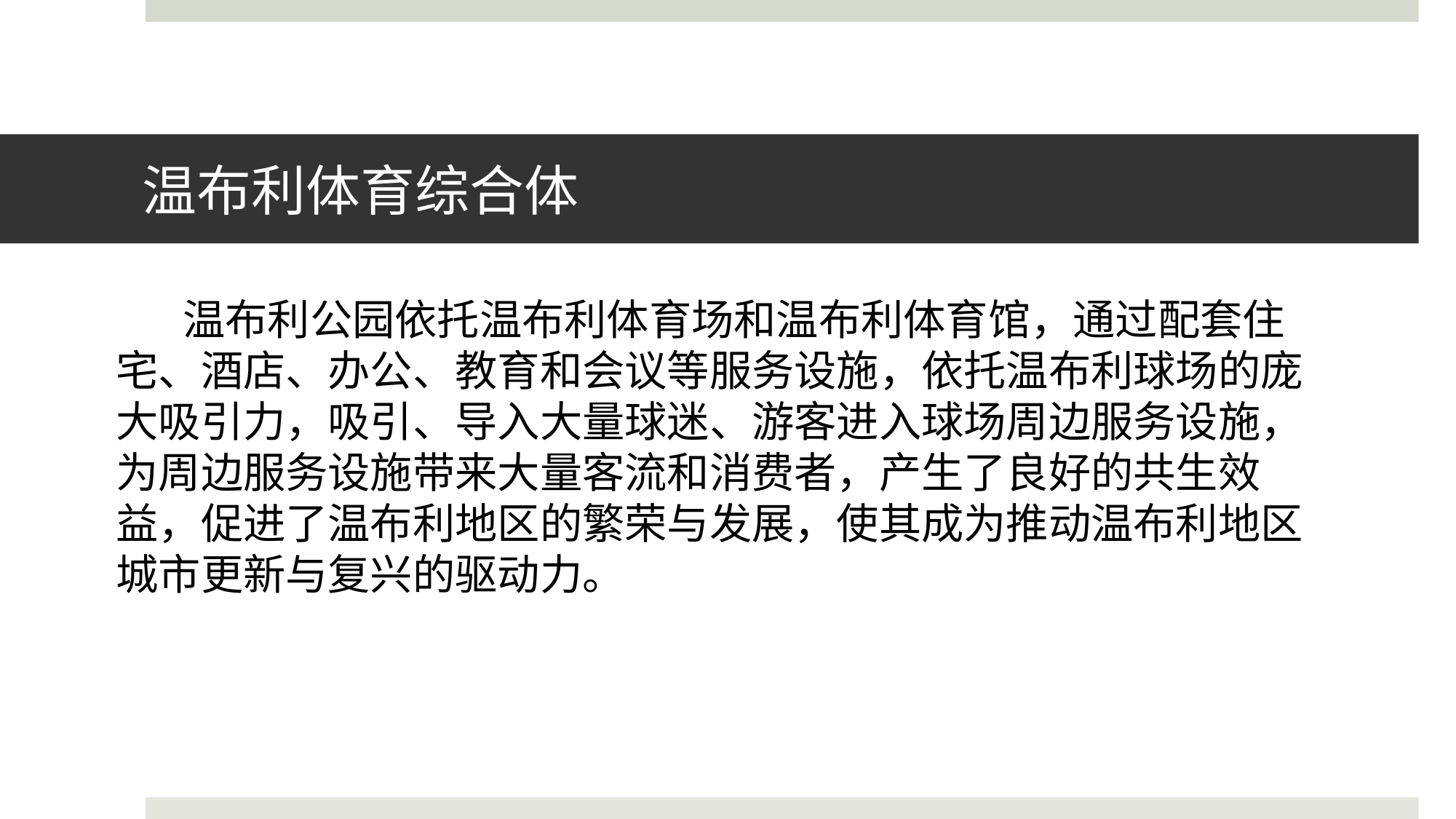

# 温布利体育综合体
      温布利公园依托温布利体育场和温布利体育馆，通过配套住宅、酒店、办公、教育和会议等服务设施，依托温布利球场的庞大吸引力，吸引、导入大量球迷、游客进入球场周边服务设施，为周边服务设施带来大量客流和消费者，产生了良好的共生效益，促进了温布利地区的繁荣与发展，使其成为推动温布利地区城市更新与复兴的驱动力。